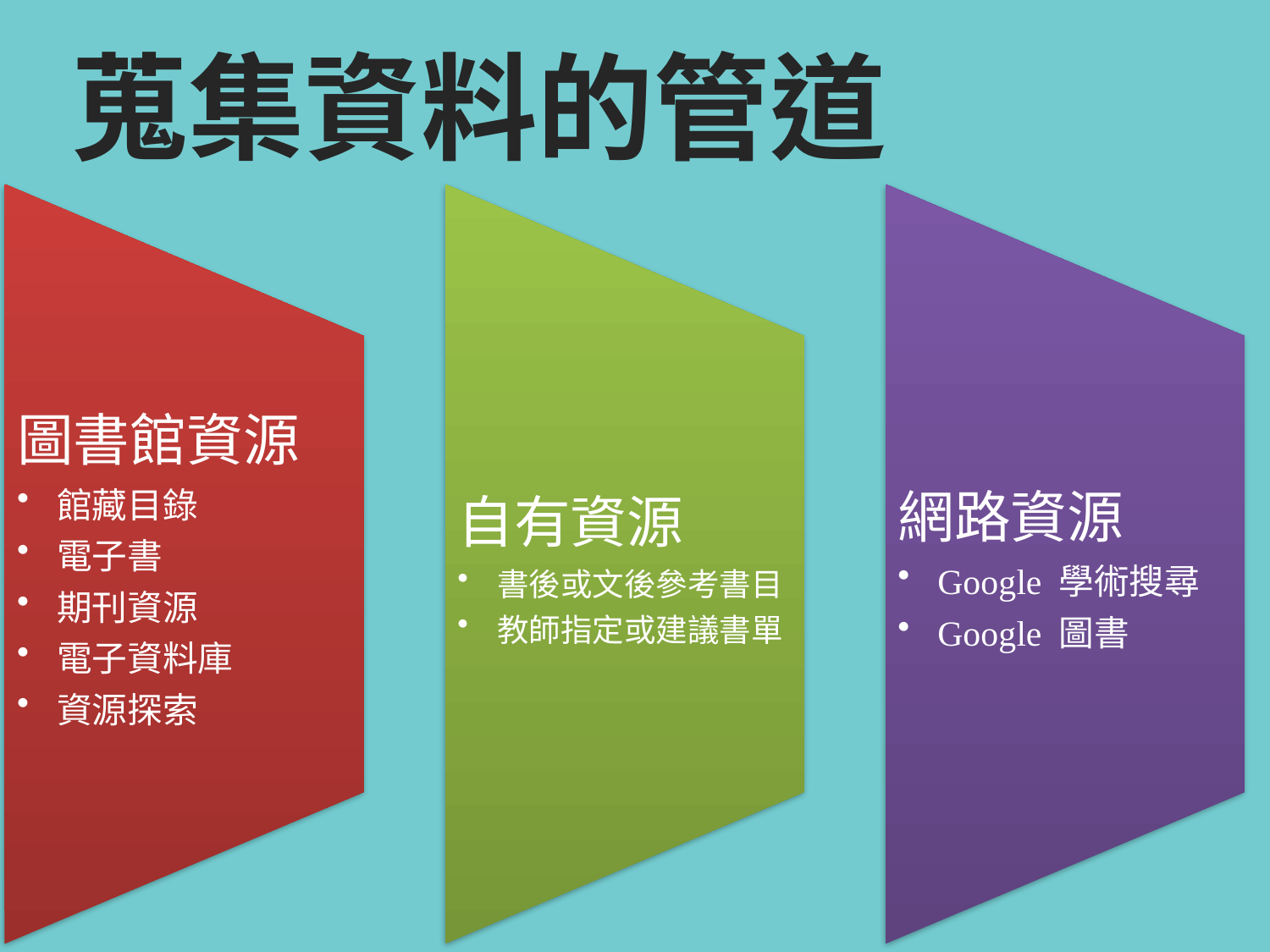

蒐集資料的管道
圖書館資源
自有資源
書後或文後參考書目
館藏目錄
教師指定或建議書單
電子書
電子資料庫
期刊資源
資源探索
網路資源
Google 學術搜尋
Google 圖書